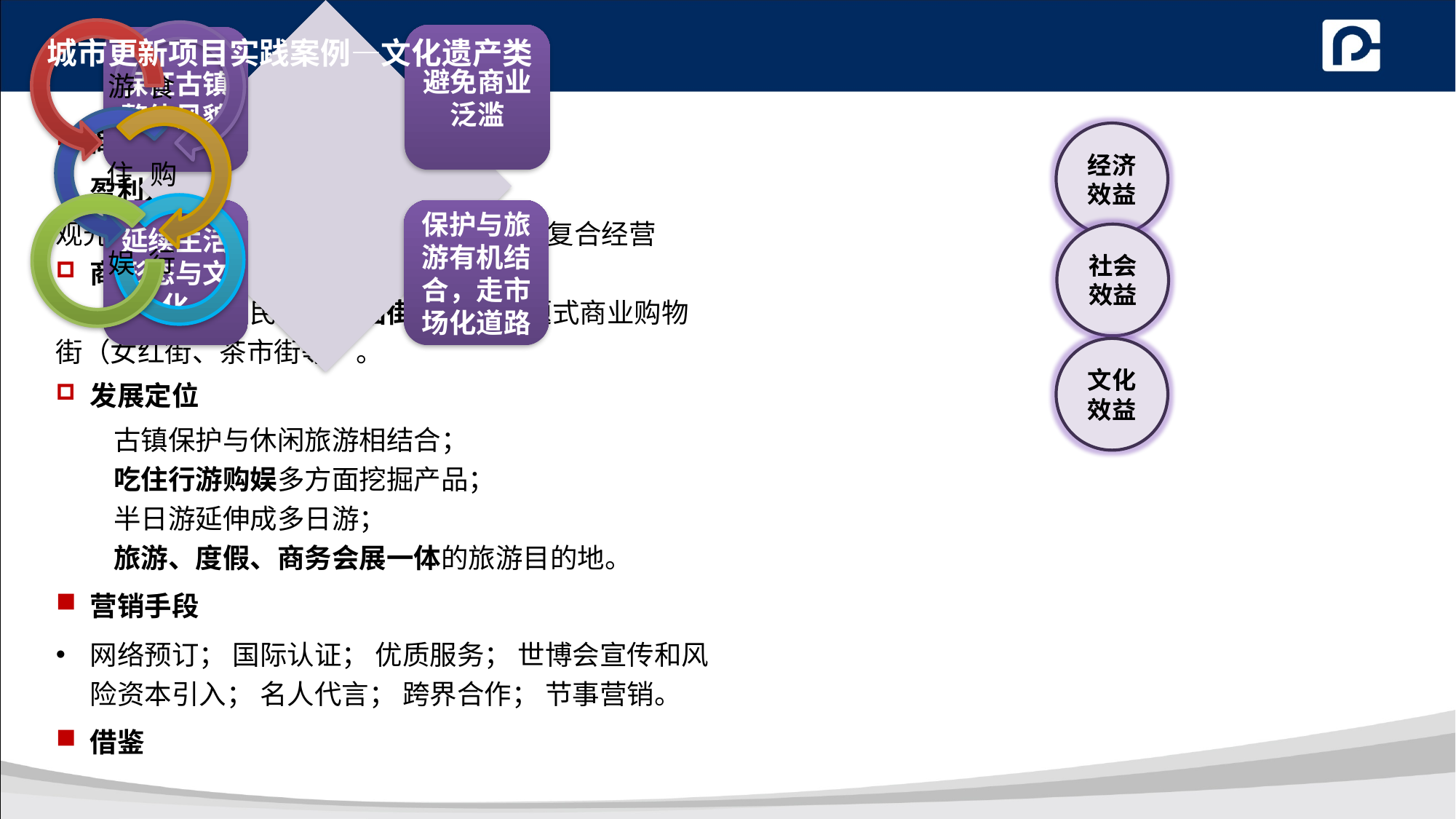

城市更新项目实践案例—文化遗产类
保证古镇整体风貌
避免商业泛滥
延续生活形态与文化
保护与旅游有机结合，走市场化道路
商业模式
盈利方式
观光与度假并重、门票与景区内二次消费复合经营
商业布局
线状分布，民俗周边临街商铺+主题式商业购物街（女红街、茶市街等）。
发展定位
古镇保护与休闲旅游相结合；
吃住行游购娱多方面挖掘产品；
半日游延伸成多日游；
旅游、度假、商务会展一体的旅游目的地。
营销手段
网络预订； 国际认证； 优质服务； 世博会宣传和风险资本引入； 名人代言； 跨界合作； 节事营销。
借鉴
经济效益
社会效益
文化效益
食
住
行
游
购
娱